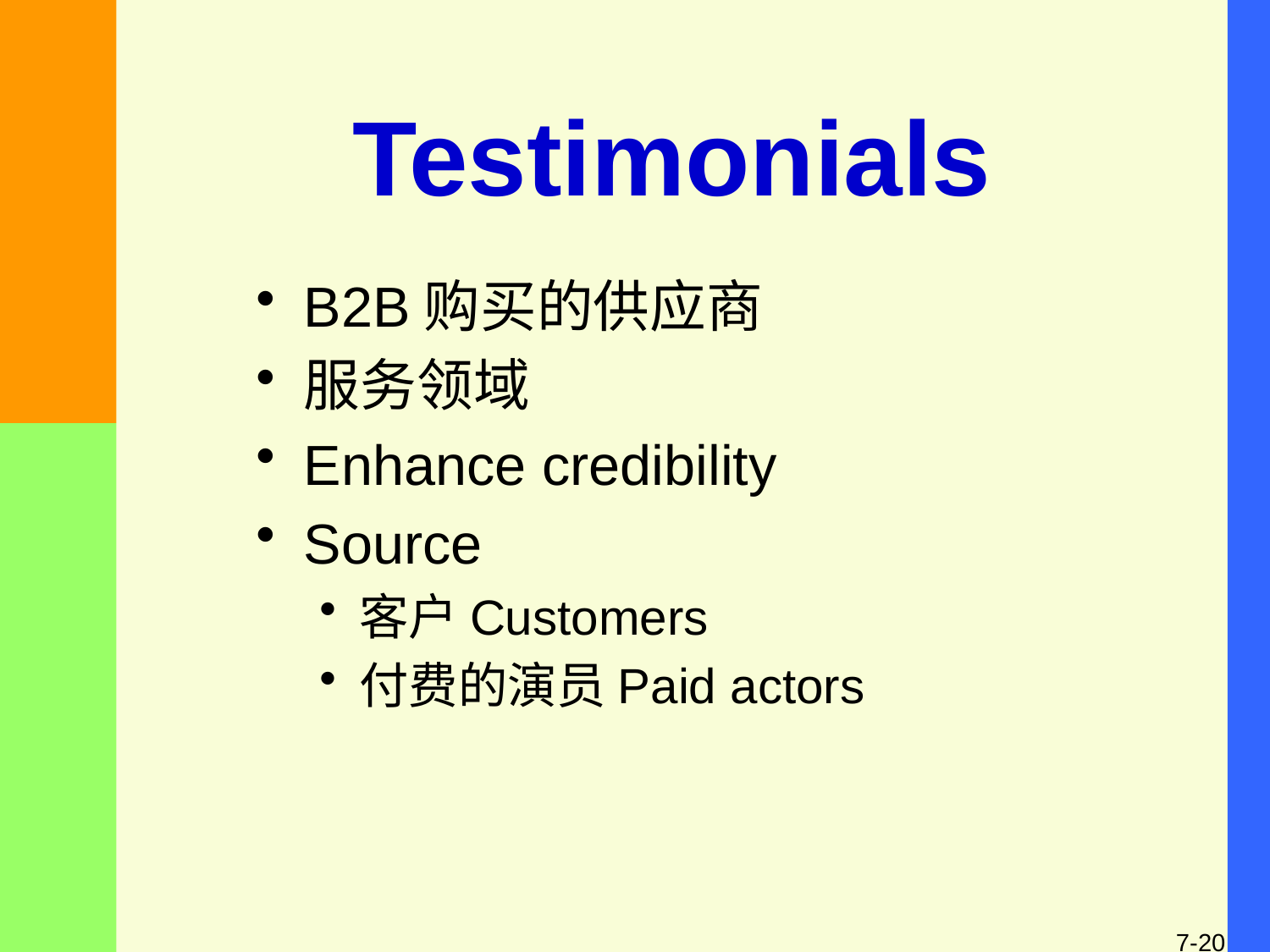

# Testimonials
B2B购买的供应商
服务领域
Enhance credibility
Source
客户Customers
付费的演员Paid actors

7-20